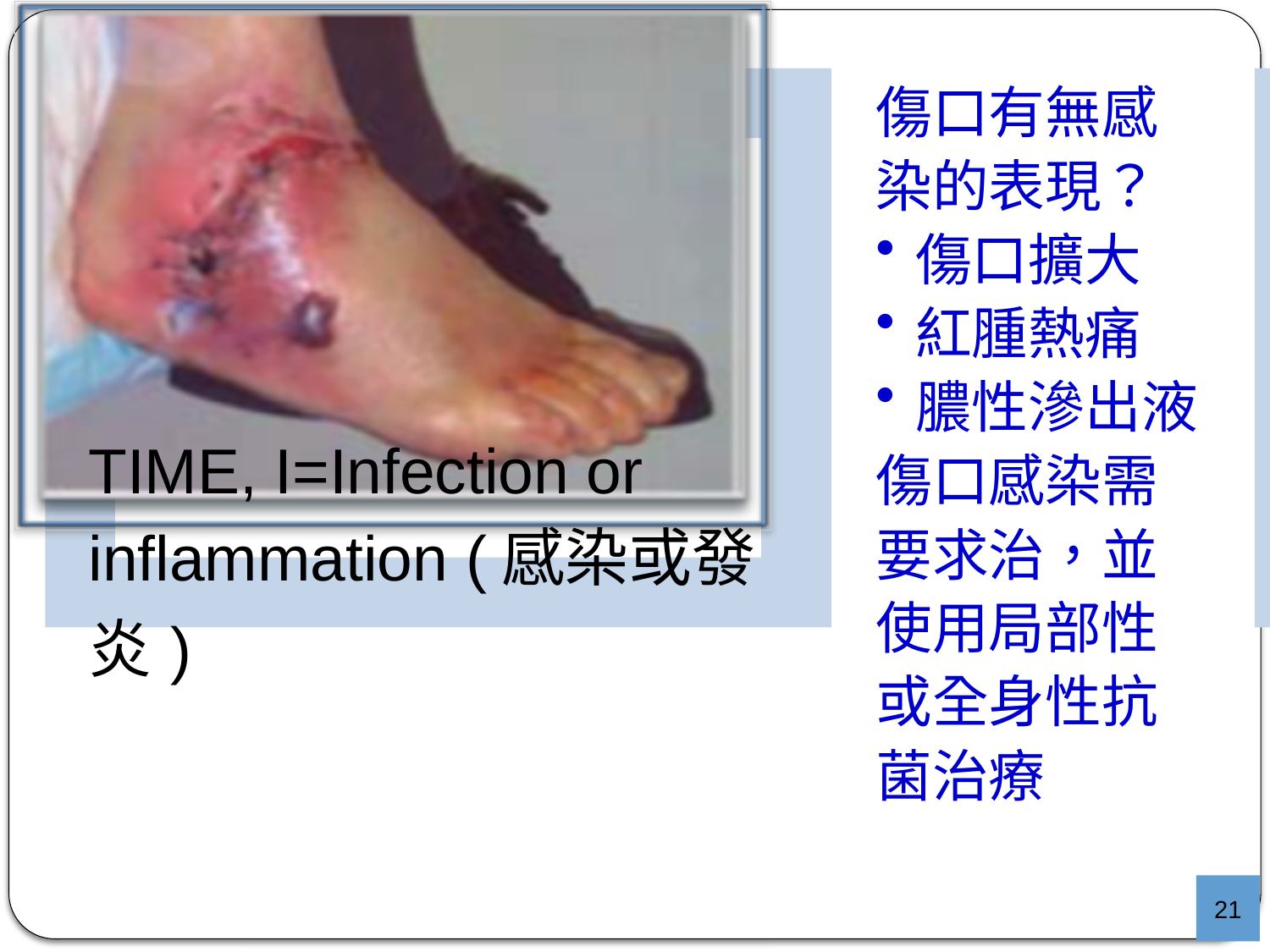

TIME, I=Infection or inflammation (感染或發炎)
傷口有無感染的表現？
傷口擴大
膿性滲出液
傷口感染需要求治，並使用局部性或全身性抗菌治療
紅腫熱痛

21